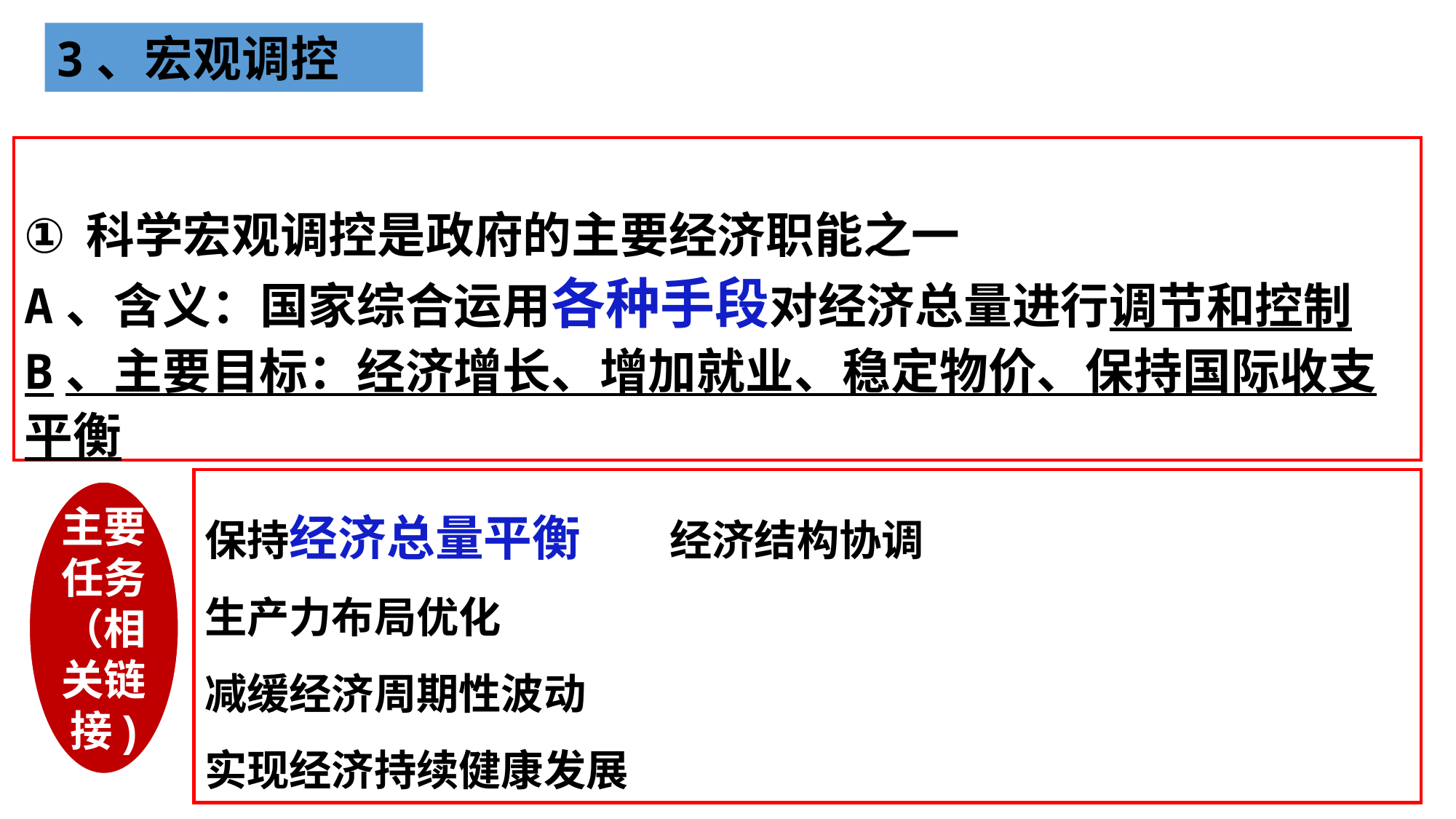

3、宏观调控

科学宏观调控是政府的主要经济职能之一
A、含义：国家综合运用各种手段对经济总量进行调节和控制
B、主要目标：经济增长、增加就业、稳定物价、保持国际收支平衡
保持经济总量平衡        经济结构协调
生产力布局优化
减缓经济周期性波动
实现经济持续健康发展
主要任务
（相关链接)